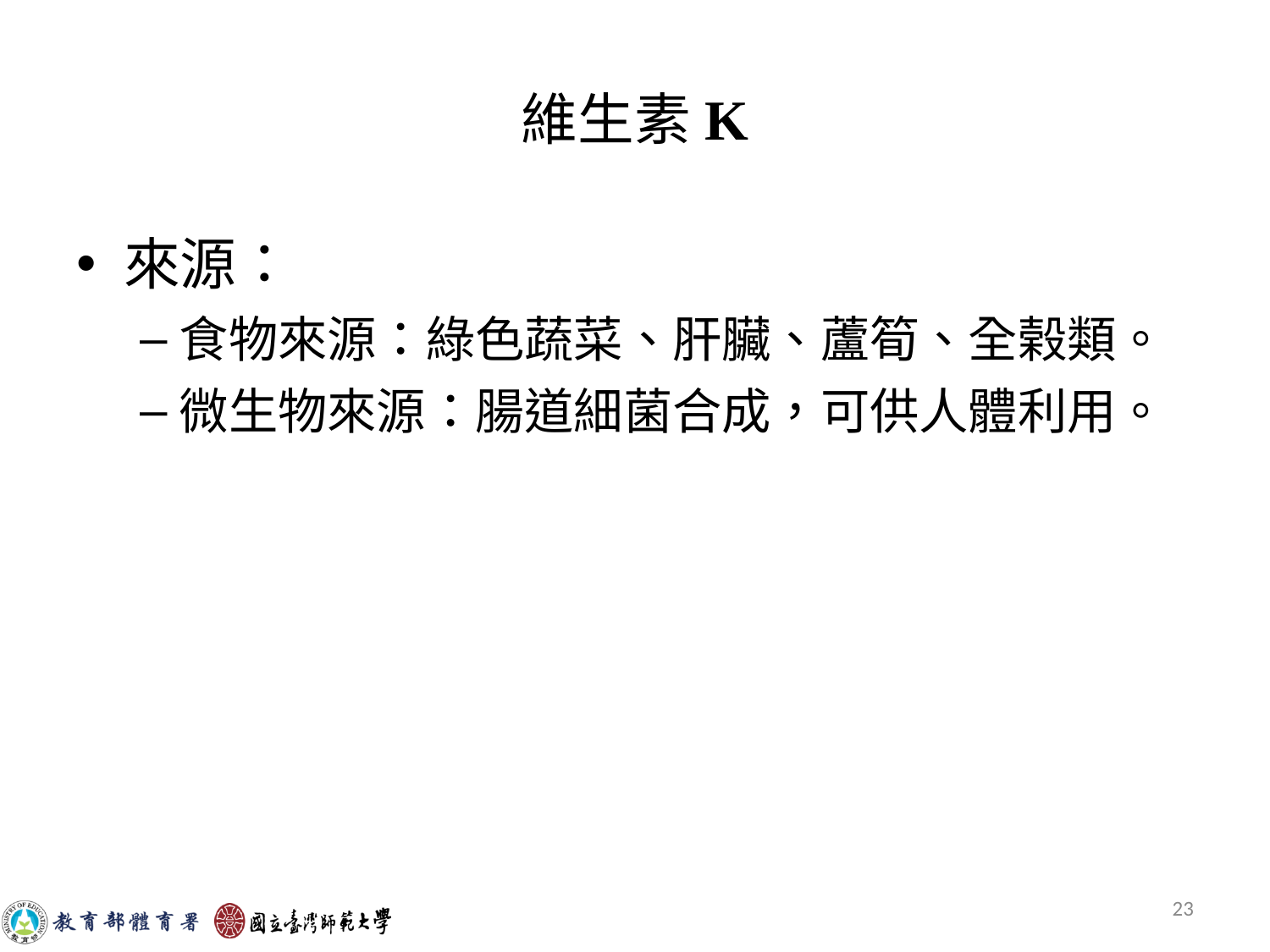

# 維生素K
來源：
食物來源：綠色蔬菜、肝臟、蘆筍、全榖類。
微生物來源：腸道細菌合成，可供人體利用。
23